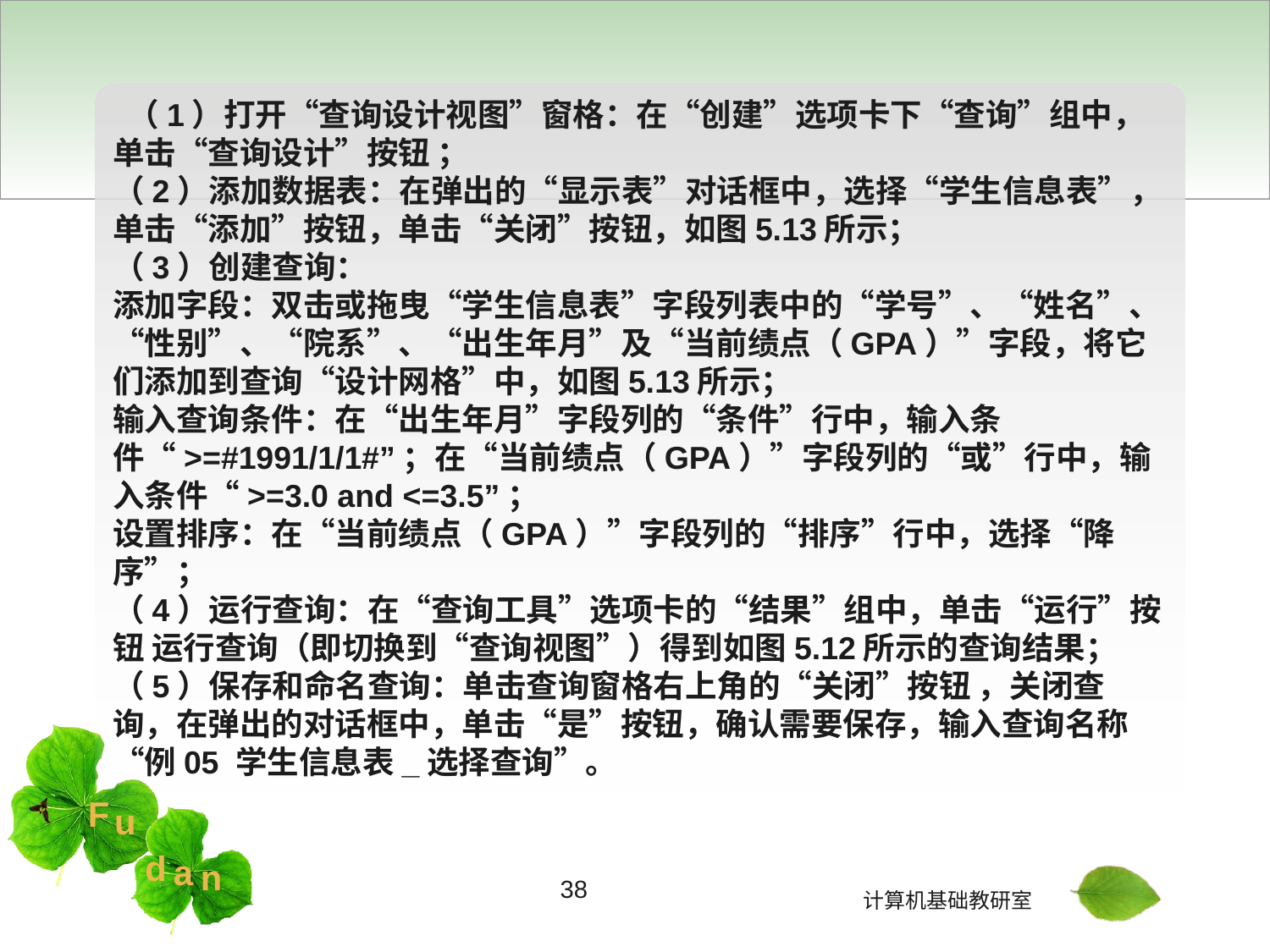

（1）打开“查询设计视图”窗格：在“创建”选项卡下“查询”组中，单击“查询设计”按钮 ；
（2）添加数据表：在弹出的“显示表”对话框中，选择“学生信息表”，单击“添加”按钮，单击“关闭”按钮，如图5.13所示；
（3）创建查询：
添加字段：双击或拖曳“学生信息表”字段列表中的“学号”、“姓名”、“性别”、“院系”、“出生年月”及“当前绩点（GPA）”字段，将它们添加到查询“设计网格”中，如图5.13所示；
输入查询条件：在“出生年月”字段列的“条件”行中，输入条件“>=#1991/1/1#”；在“当前绩点（GPA）”字段列的“或”行中，输入条件“>=3.0 and <=3.5”；
设置排序：在“当前绩点（GPA）”字段列的“排序”行中，选择“降序”；
（4）运行查询：在“查询工具”选项卡的“结果”组中，单击“运行”按钮 运行查询（即切换到“查询视图”）得到如图5.12所示的查询结果；
（5）保存和命名查询：单击查询窗格右上角的“关闭”按钮 ，关闭查询，在弹出的对话框中，单击“是”按钮，确认需要保存，输入查询名称“例05 学生信息表_选择查询”。
38